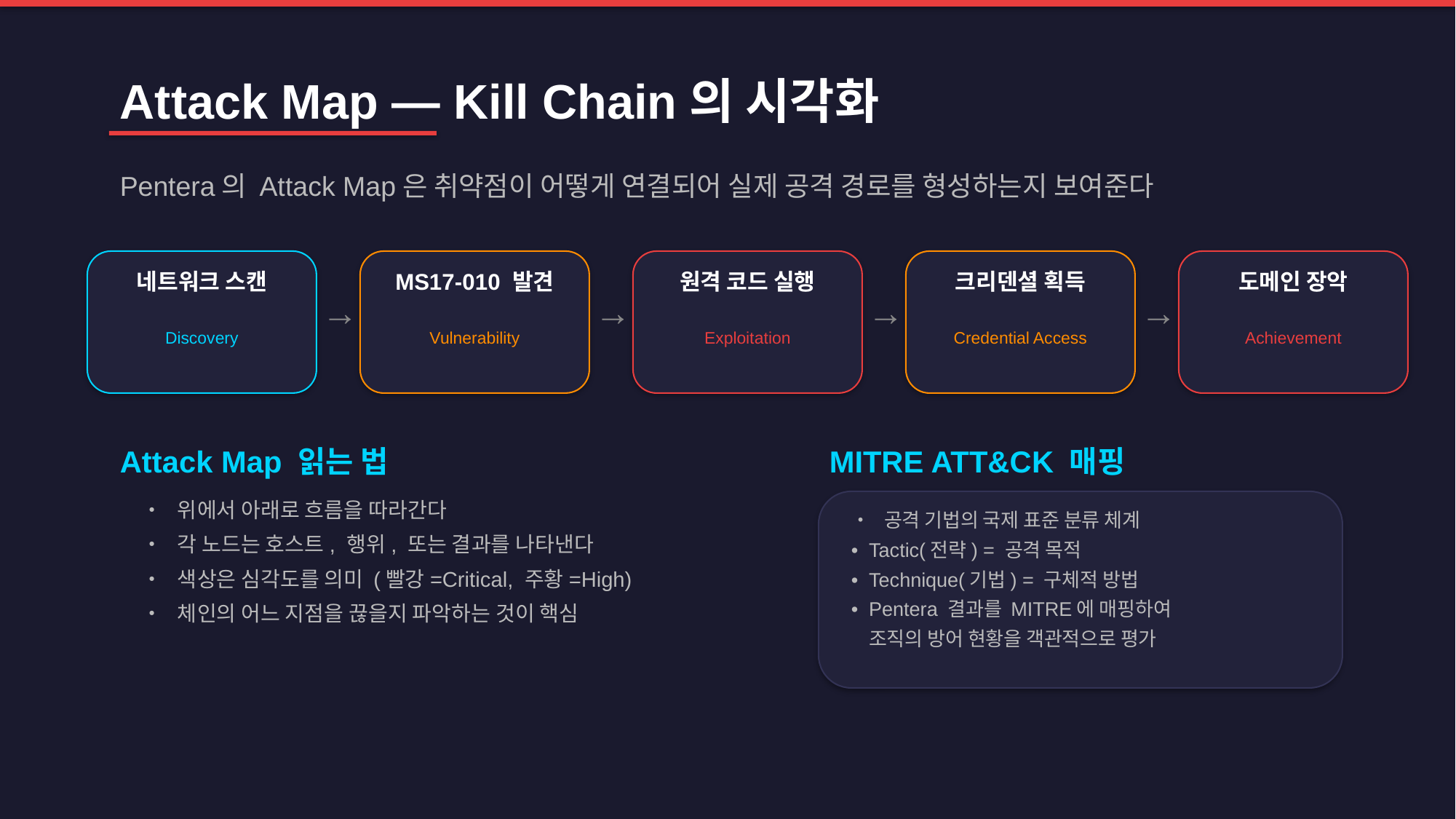

Attack Map — Kill Chain의 시각화

Pentera의 Attack Map은 취약점이 어떻게 연결되어 실제 공격 경로를 형성하는지 보여준다

네트워크 스캔
MS17-010 발견
원격 코드 실행
크리덴셜 획득
도메인 장악
→
→
→
→
Discovery
Vulnerability
Exploitation
Credential Access
Achievement
Attack Map 읽는 법
MITRE ATT&CK 매핑
•  위에서 아래로 흐름을 따라간다
•  각 노드는 호스트, 행위, 또는 결과를 나타낸다
•  색상은 심각도를 의미 (빨강=Critical, 주황=High)
•  체인의 어느 지점을 끊을지 파악하는 것이 핵심

•  공격 기법의 국제 표준 분류 체계
•  Tactic(전략) = 공격 목적
•  Technique(기법) = 구체적 방법
•  Pentera 결과를 MITRE에 매핑하여
   조직의 방어 현황을 객관적으로 평가